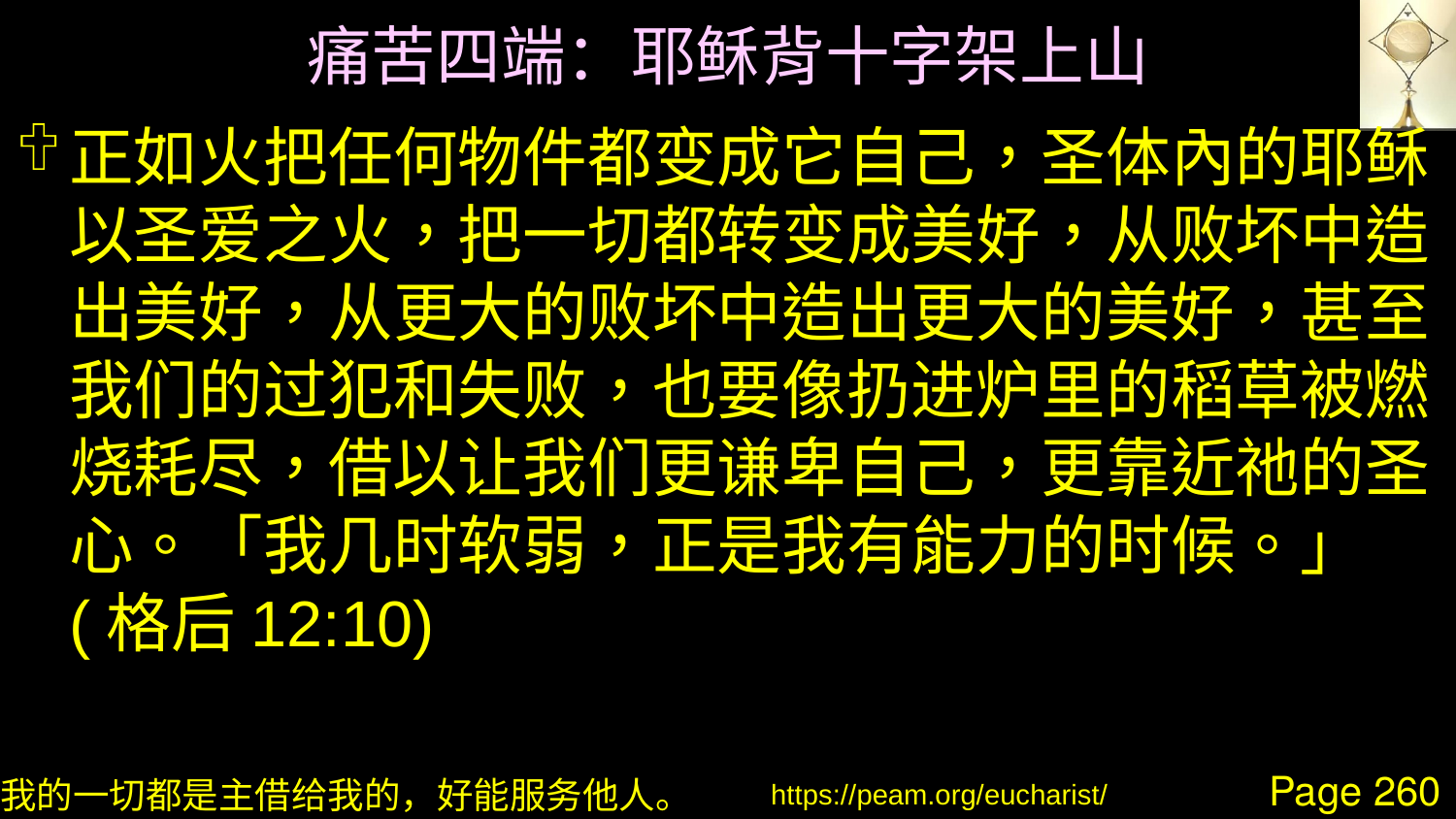

# 痛苦四端：耶稣背十字架上山
正如火把任何物件都变成它自己，圣体內的耶稣以圣爱之火，把一切都转变成美好，从败坏中造出美好，从更大的败坏中造出更大的美好，甚至我们的过犯和失败，也要像扔进炉里的稻草被燃烧耗尽，借以让我们更谦卑自己，更靠近祂的圣心。「我几时软弱，正是我有能力的时候。」(格后12:10)